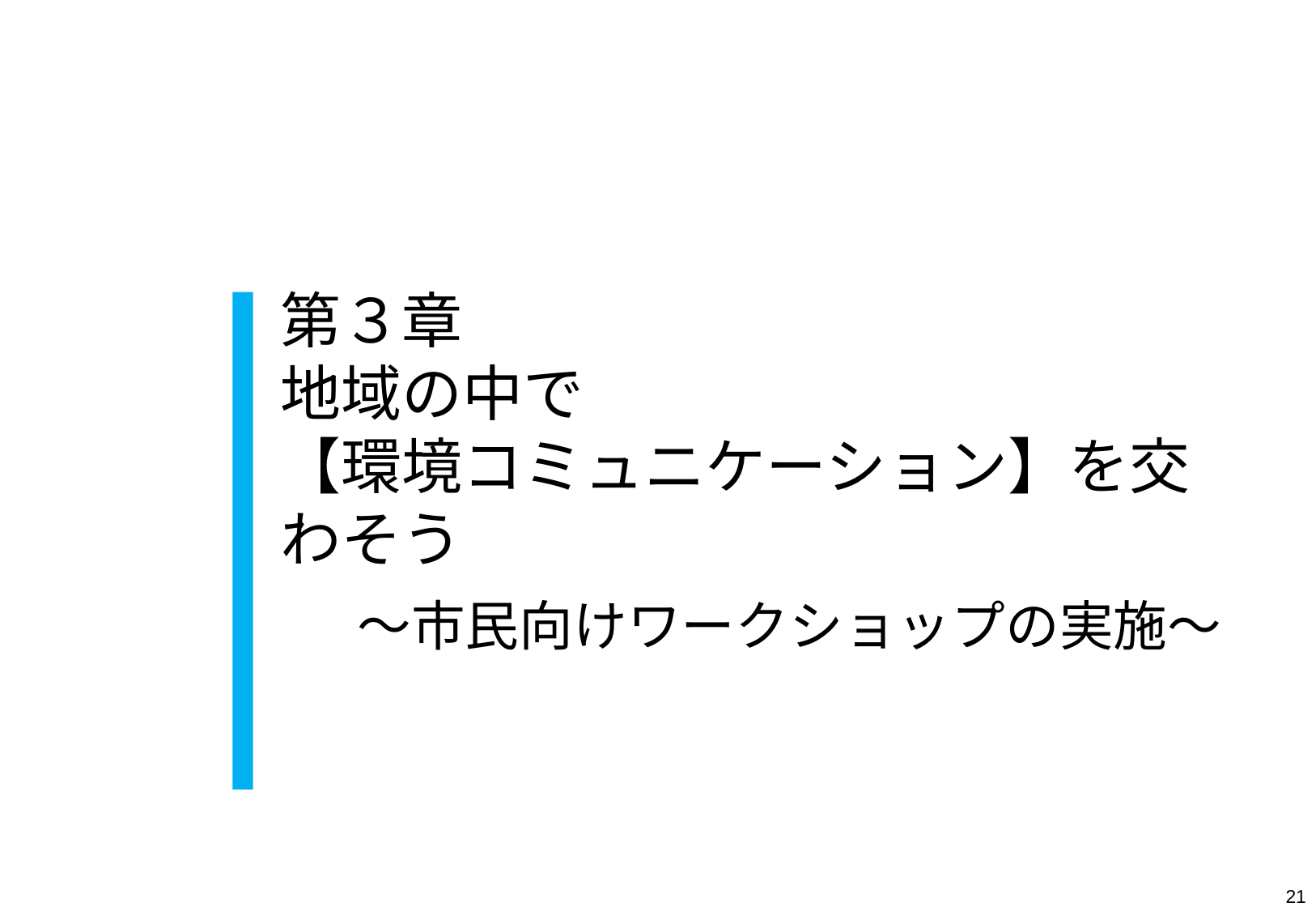

# 第３章 地域の中で 【環境コミュニケーション】を交わそう
～市民向けワークショップの実施～
21